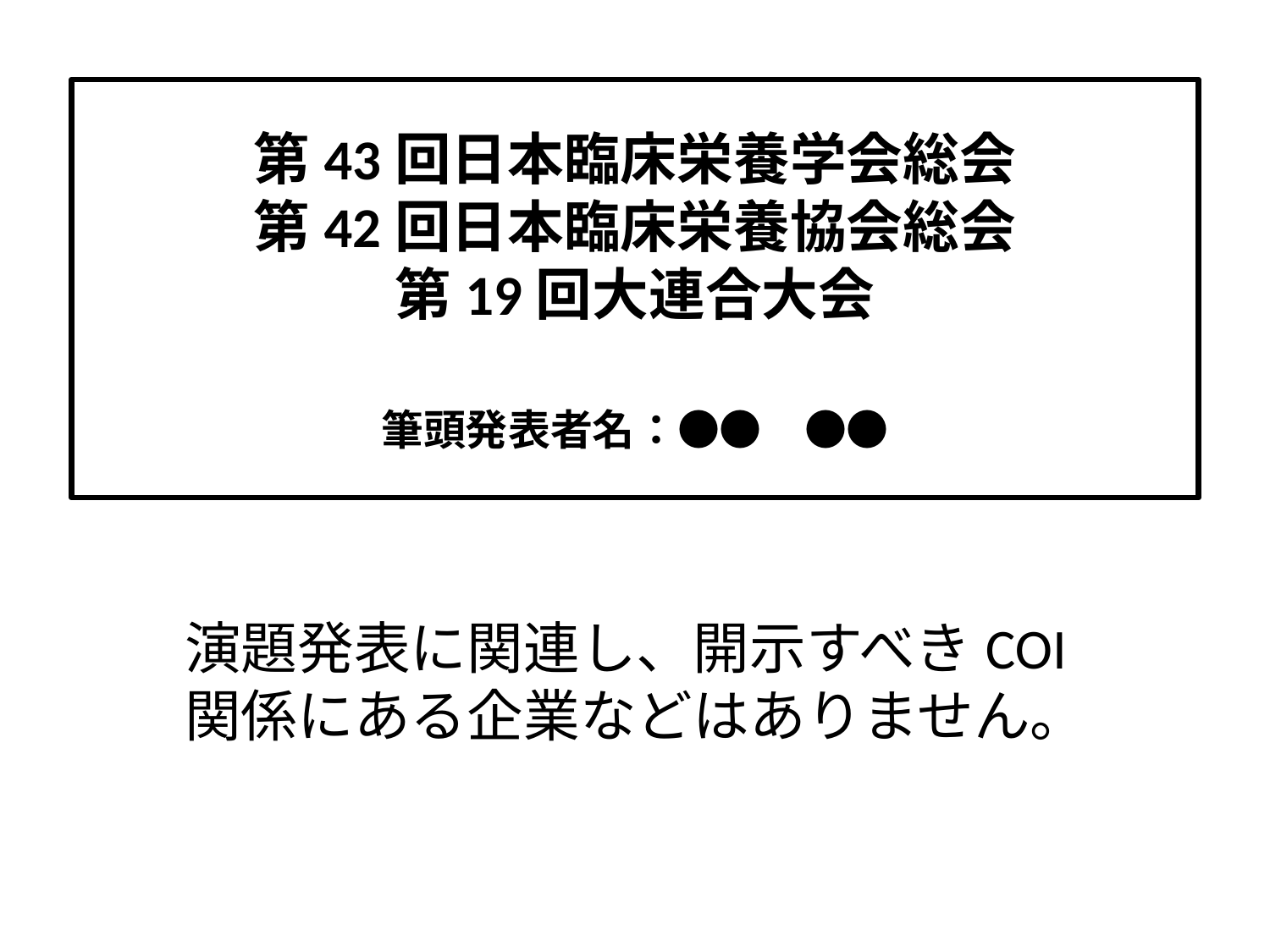

第43回日本臨床栄養学会総会
第42回日本臨床栄養協会総会
第19回大連合大会

筆頭発表者名：●●　●●

演題発表に関連し、開示すべきCOI
関係にある企業などはありません。